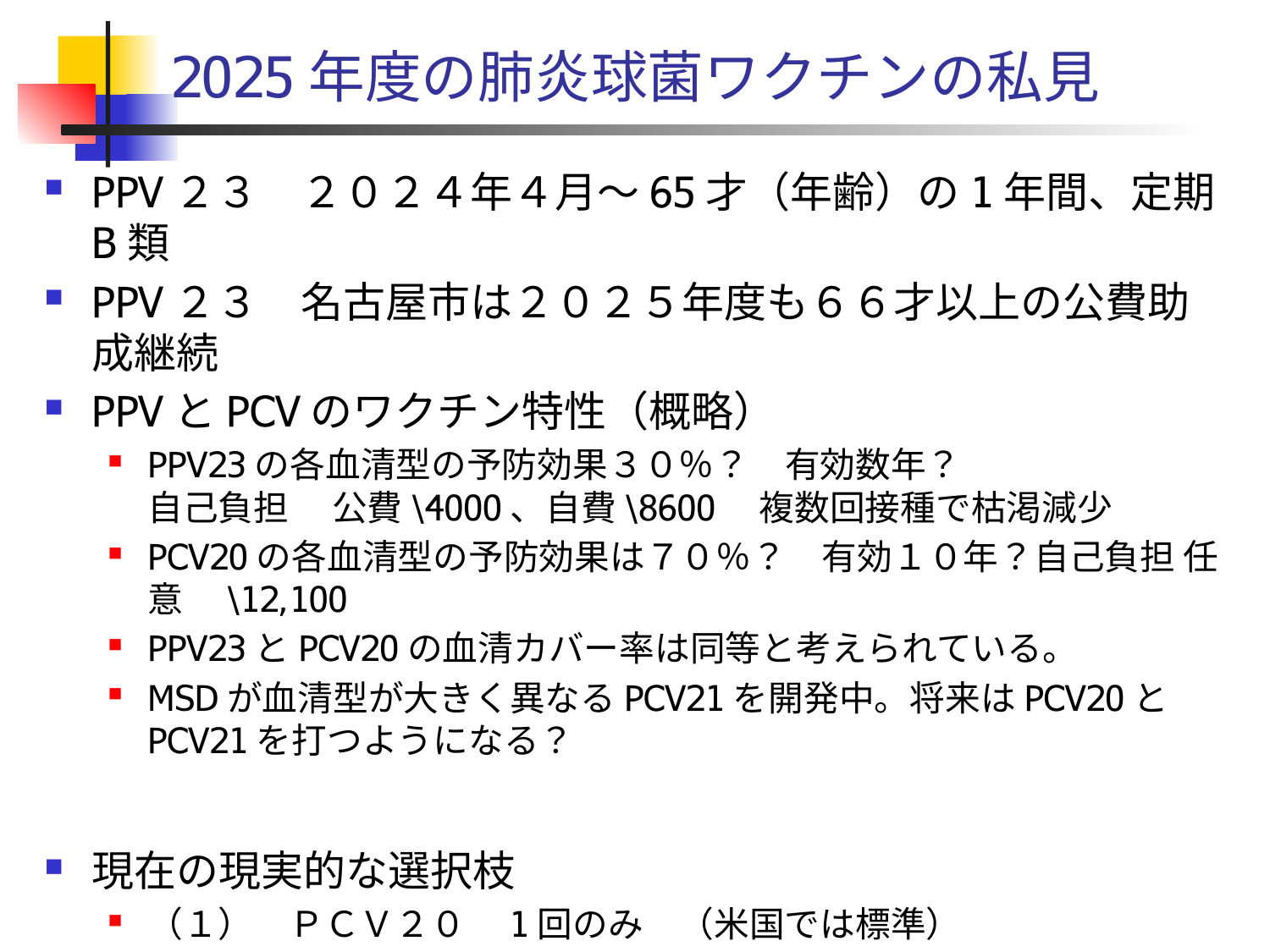

# 2025年度の肺炎球菌ワクチンの私見
PPV２３　２０２４年４月～65才（年齢）の1年間、定期B類
PPV２３　名古屋市は２０２５年度も６６才以上の公費助成継続
PPVとPCVのワクチン特性（概略）
PPV23の各血清型の予防効果３０％？　有効数年？
自己負担 　公費\4000、自費\8600　複数回接種で枯渇減少
PCV20の各血清型の予防効果は７０％？　有効１０年？自己負担 任意　\12,100
PPV23とPCV20の血清カバー率は同等と考えられている。
MSDが血清型が大きく異なるPCV21を開発中。将来はPCV20とPCV21を打つようになる？

現在の現実的な選択枝
（１）　ＰＣＶ２０　1回のみ　（米国では標準）
（２）　65才以上で公費ＰＰＶ２３　1回のみ　（安い）
（３）　打たない